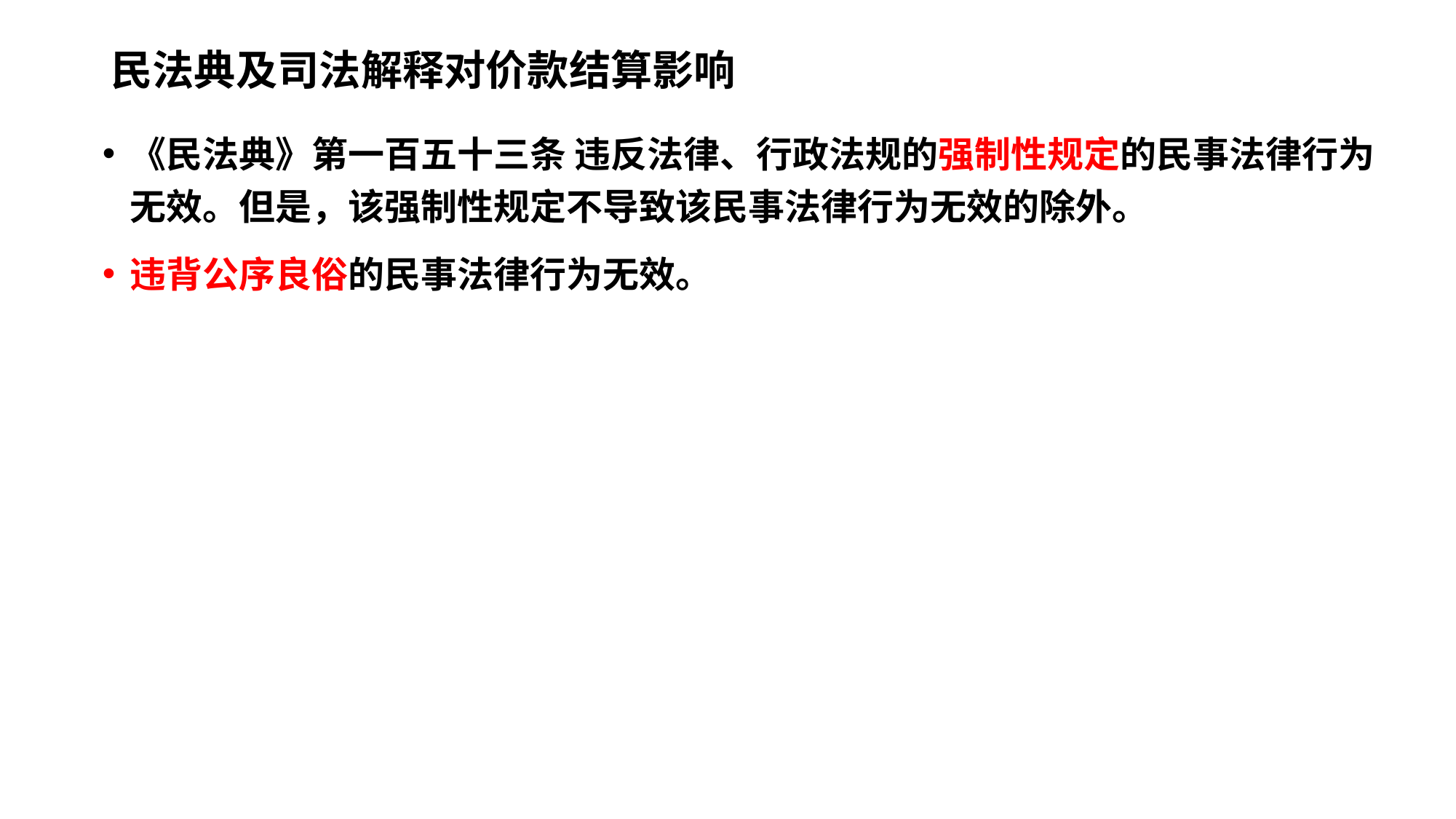

# 民法典及司法解释对价款结算影响
《民法典》第一百五十三条 违反法律、行政法规的强制性规定的民事法律行为无效。但是，该强制性规定不导致该民事法律行为无效的除外。
违背公序良俗的民事法律行为无效。